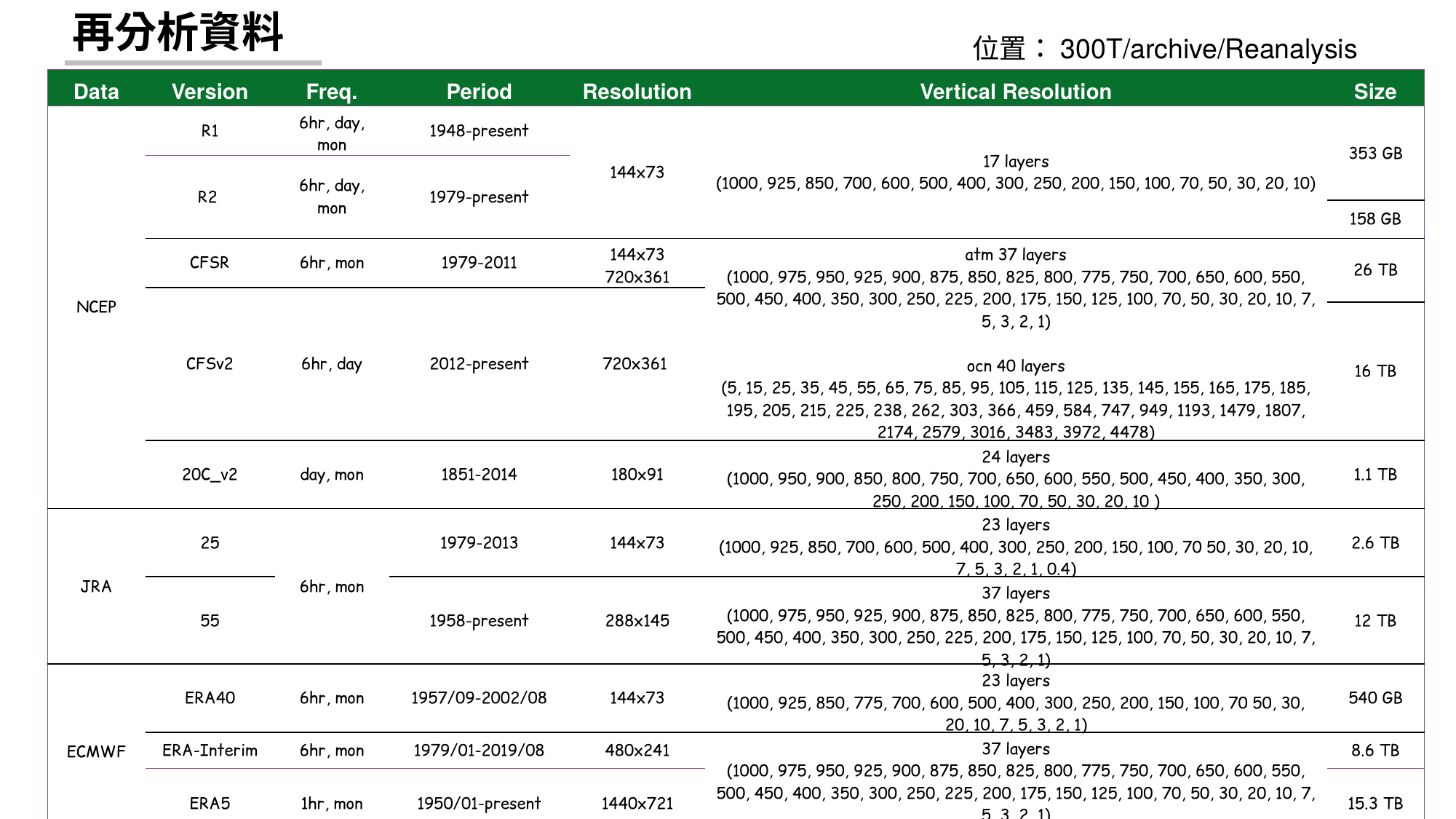

再分析資料

位置：300T/archive/Reanalysis
| Data | Version | Freq. | Period | Resolution | Vertical Resolution | Size |
| --- | --- | --- | --- | --- | --- | --- |
| NCEP | R1 | 6hr, day, mon | 1948-present | 144x73 | 17 layers (1000, 925, 850, 700, 600, 500, 400, 300, 250, 200, 150, 100, 70, 50, 30, 20, 10) | 353 GB |
|  | R2 | 6hr, day, mon | 1979-present |  |  |  |
|  |  |  |  |  |  | 158 GB |
|  | CFSR | 6hr, mon | 1979-2011 | 144x73 720x361 | atm 37 layers (1000, 975, 950, 925, 900, 875, 850, 825, 800, 775, 750, 700, 650, 600, 550, 500, 450, 400, 350, 300, 250, 225, 200, 175, 150, 125, 100, 70, 50, 30, 20, 10, 7, 5, 3, 2, 1) ocn 40 layers (5, 15, 25, 35, 45, 55, 65, 75, 85, 95, 105, 115, 125, 135, 145, 155, 165, 175, 185, 195, 205, 215, 225, 238, 262, 303, 366, 459, 584, 747, 949, 1193, 1479, 1807, 2174, 2579, 3016, 3483, 3972, 4478) | 26 TB |
|  | CFSv2 | 6hr, day | 2012-present | 720x361 |  |  |
|  |  |  |  |  |  | 16 TB |
|  | 20C\_v2 | day, mon | 1851-2014 | 180x91 | 24 layers (1000, 950, 900, 850, 800, 750, 700, 650, 600, 550, 500, 450, 400, 350, 300, 250, 200, 150, 100, 70, 50, 30, 20, 10 ) | 1.1 TB |
| JRA | 25 | 6hr, mon | 1979-2013 | 144x73 | 23 layers (1000, 925, 850, 700, 600, 500, 400, 300, 250, 200, 150, 100, 70 50, 30, 20, 10, 7, 5, 3, 2, 1, 0.4) | 2.6 TB |
|  | 55 |  | 1958-present | 288x145 | 37 layers (1000, 975, 950, 925, 900, 875, 850, 825, 800, 775, 750, 700, 650, 600, 550, 500, 450, 400, 350, 300, 250, 225, 200, 175, 150, 125, 100, 70, 50, 30, 20, 10, 7, 5, 3, 2, 1) | 12 TB |
| ECMWF | ERA40 | 6hr, mon | 1957/09-2002/08 | 144x73 | 23 layers (1000, 925, 850, 775, 700, 600, 500, 400, 300, 250, 200, 150, 100, 70 50, 30, 20, 10, 7, 5, 3, 2, 1) | 540 GB |
|  | ERA-Interim | 6hr, mon | 1979/01-2019/08 | 480x241 | 37 layers (1000, 975, 950, 925, 900, 875, 850, 825, 800, 775, 750, 700, 650, 600, 550, 500, 450, 400, 350, 300, 250, 225, 200, 175, 150, 125, 100, 70, 50, 30, 20, 10, 7, 5, 3, 2, 1) | 8.6 TB |
|  | ERA5 | 1hr, mon | 1950/01-present | 1440x721 |  | 15.3 TB |